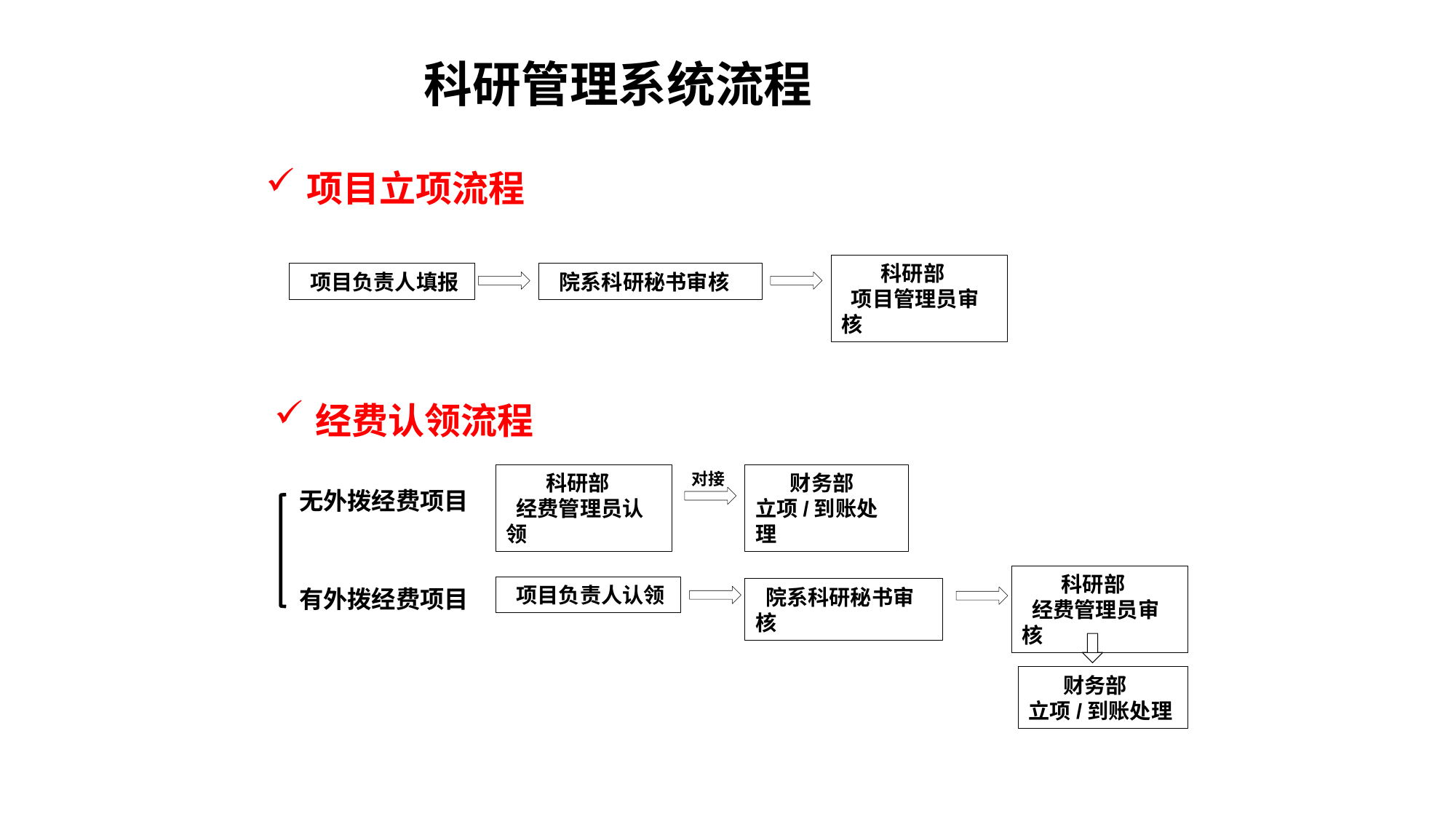

科研管理系统流程
项目立项流程
       科研部             项目管理员审核
 项目负责人填报
 院系科研秘书审核

经费认领流程
对接
       科研部             经费管理员认领
      财务部
立项/到账处理
无外拨经费项目

       科研部             经费管理员审核
 项目负责人认领
有外拨经费项目
 院系科研秘书审核

      财务部
立项/到账处理